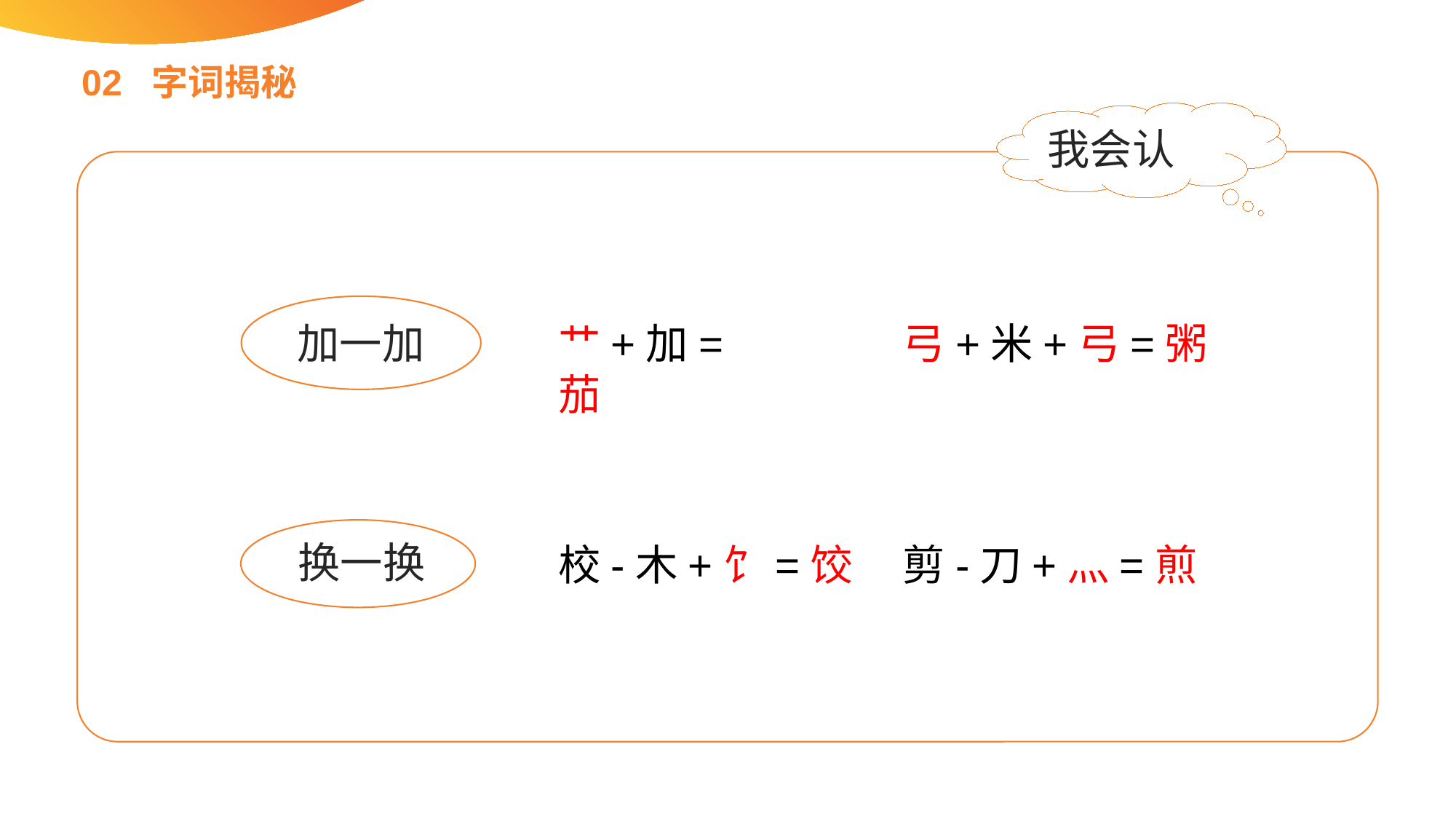

02  字词揭秘
我会认

加一加
艹+加=茄
弓+米+弓=粥

换一换
校-木+饣=饺
剪-刀+灬=煎